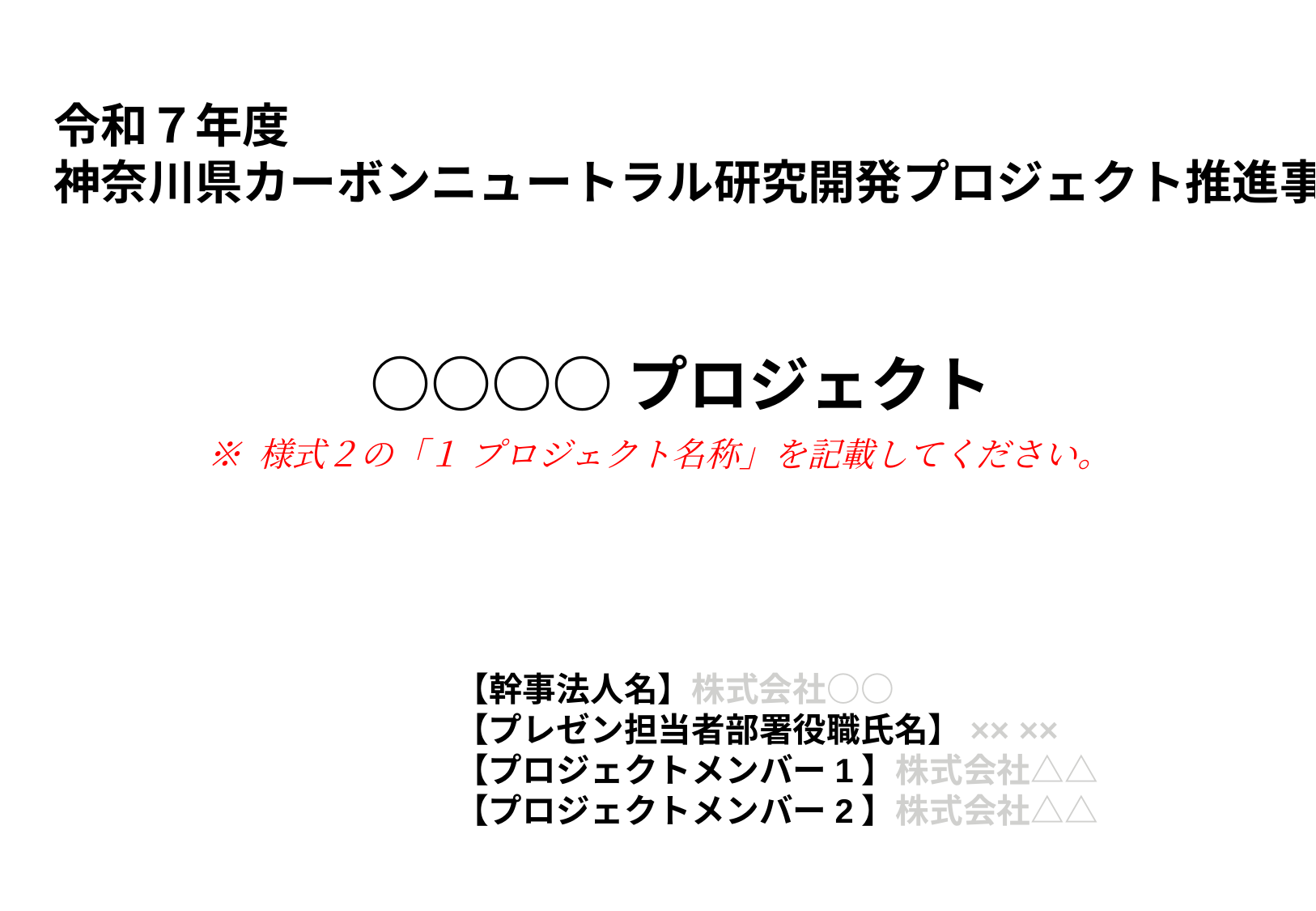

令和７年度
神奈川県カーボンニュートラル研究開発プロジェクト推進事業
○○○○プロジェクト
※ 様式２の「１ プロジェクト名称」を記載してください。
【幹事法人名】株式会社○○
【プレゼン担当者部署役職氏名】×× ××
【プロジェクトメンバー1】株式会社△△
【プロジェクトメンバー2】株式会社△△